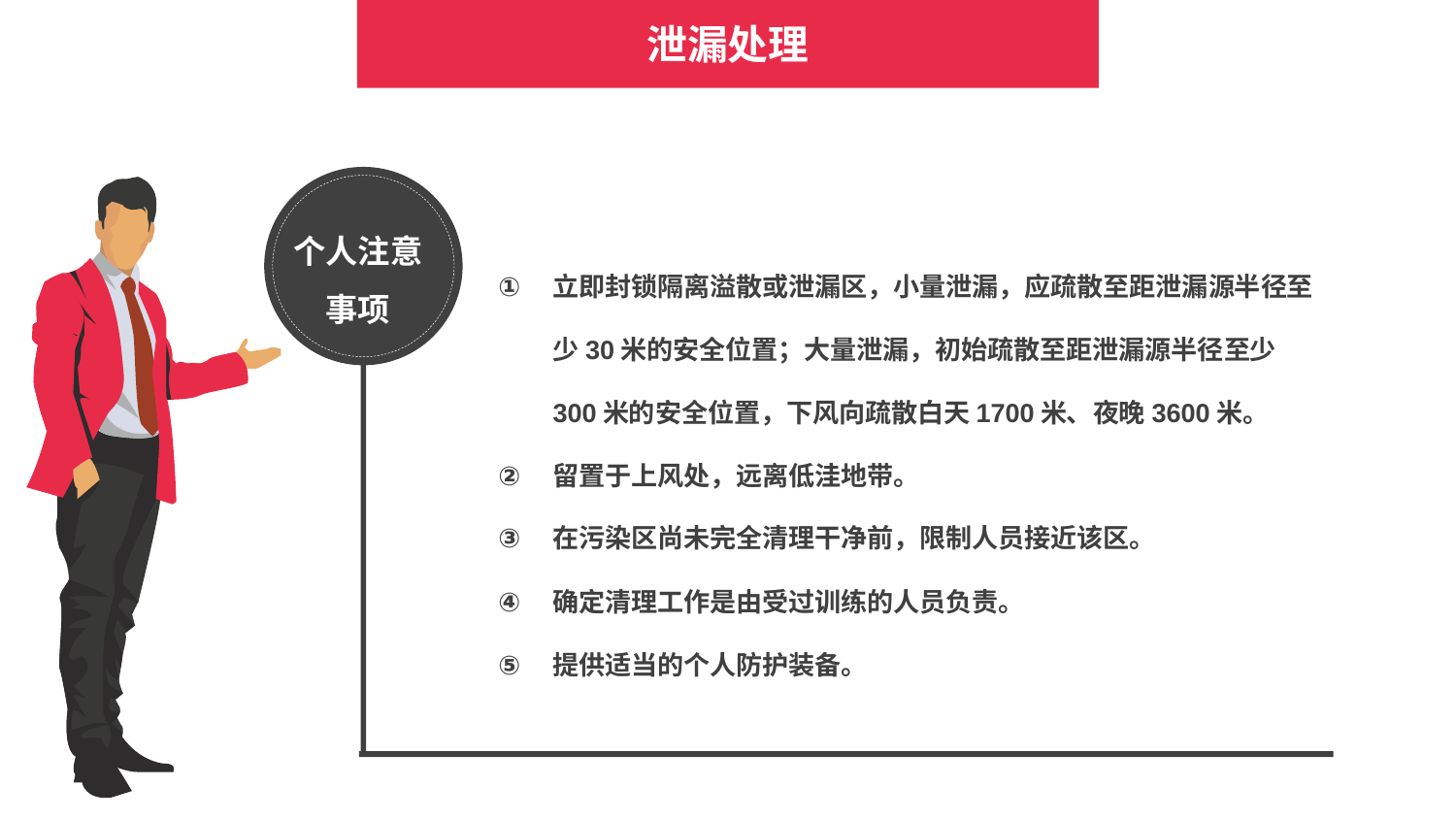

泄漏处理

个人注意事项
立即封锁隔离溢散或泄漏区，小量泄漏，应疏散至距泄漏源半径至少30米的安全位置；大量泄漏，初始疏散至距泄漏源半径至少300米的安全位置，下风向疏散白天1700米、夜晚3600米。
留置于上风处，远离低洼地带。
在污染区尚未完全清理干净前，限制人员接近该区。
确定清理工作是由受过训练的人员负责。
提供适当的个人防护装备。